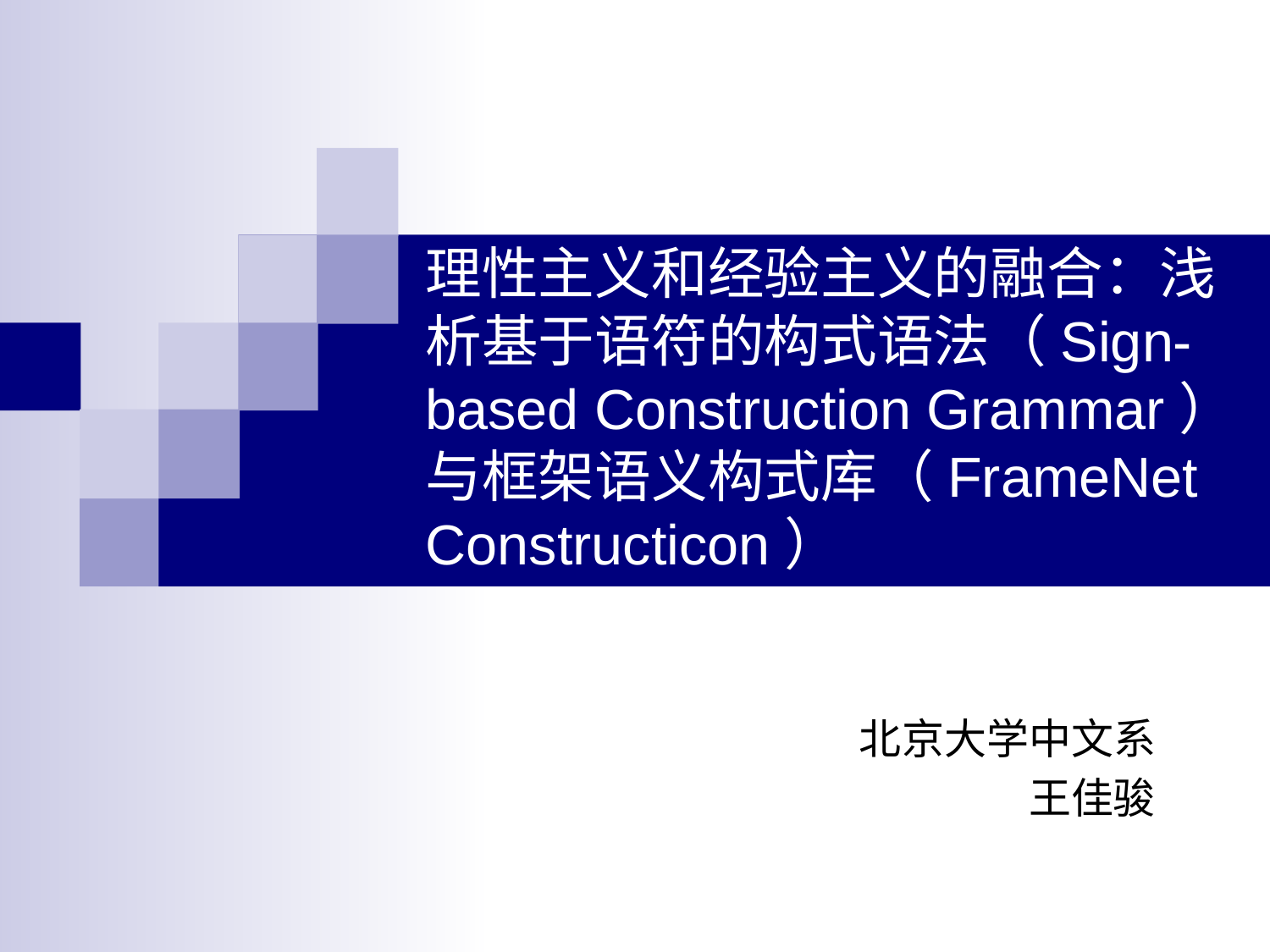

# 理性主义和经验主义的融合：浅析基于语符的构式语法（Sign-based Construction Grammar）与框架语义构式库（FrameNet Constructicon）
北京大学中文系
王佳骏